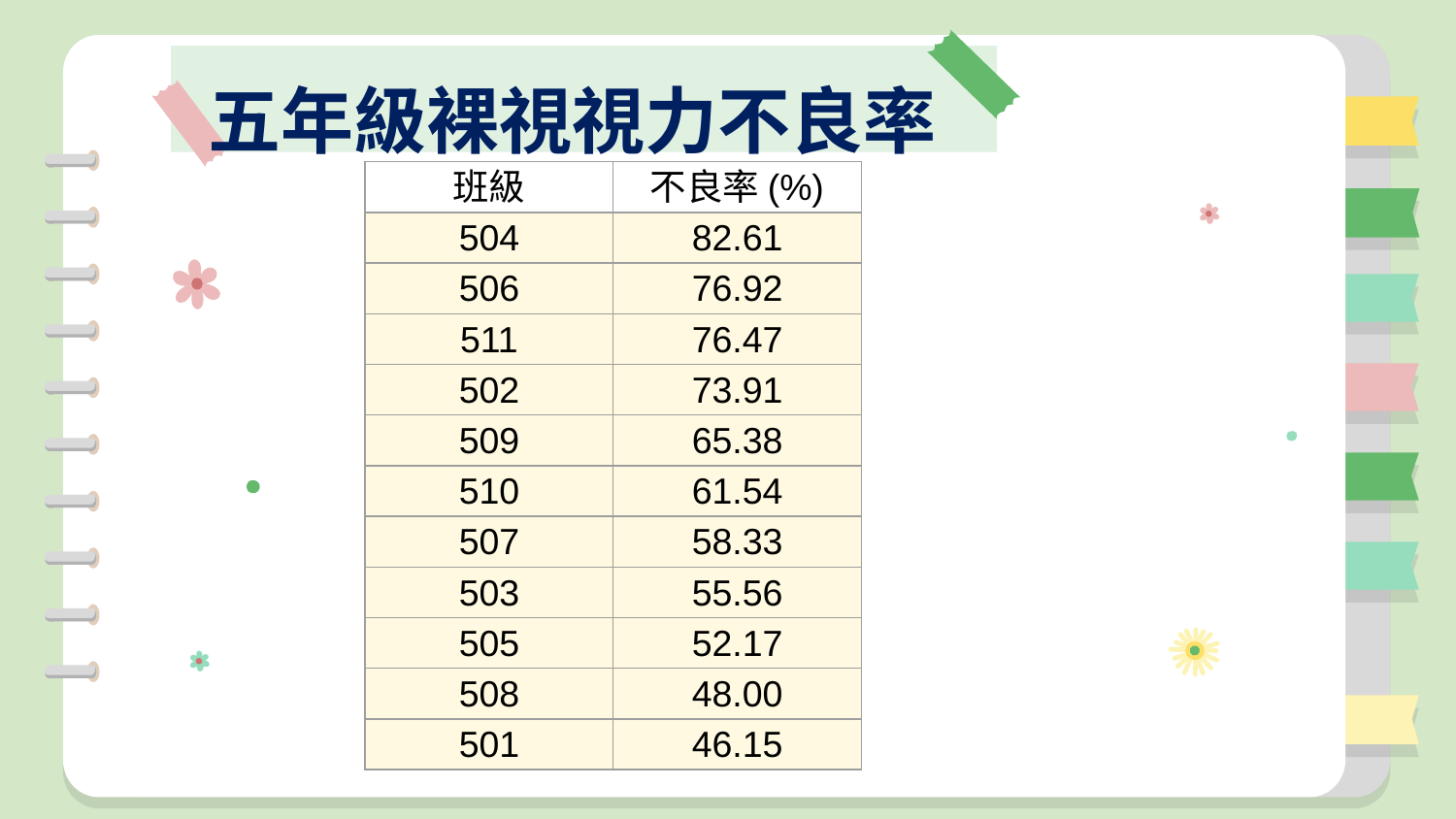

# 五年級裸視視力不良率

| 班級 | 不良率(%) |
| --- | --- |
| 504 | 82.61 |
| 506 | 76.92 |
| 511 | 76.47 |
| 502 | 73.91 |
| 509 | 65.38 |
| 510 | 61.54 |
| 507 | 58.33 |
| 503 | 55.56 |
| 505 | 52.17 |
| 508 | 48.00 |
| 501 | 46.15 |